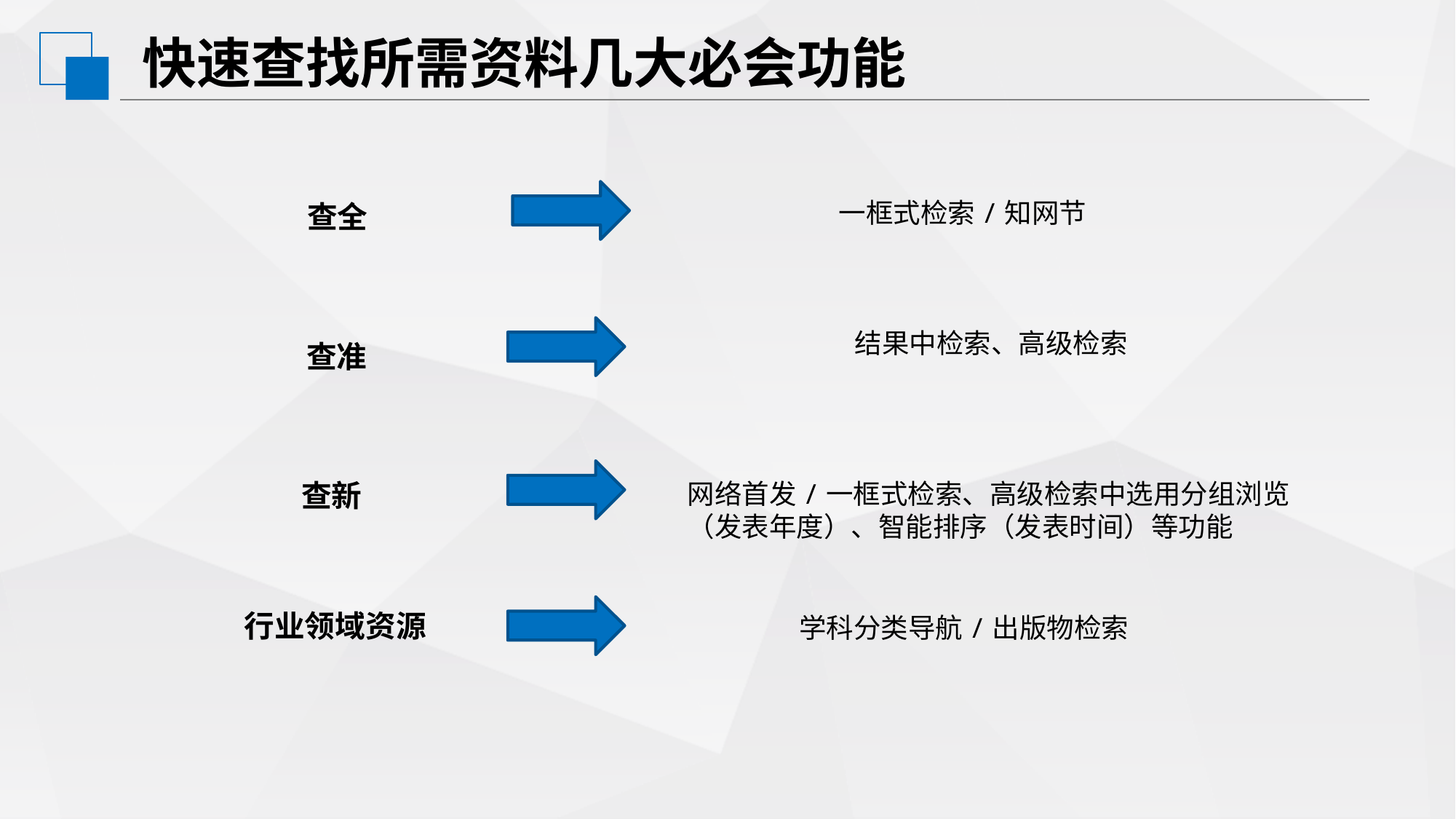

快速查找所需资料几大必会功能

一框式检索/知网节
查全

结果中检索、高级检索
查准

查新
网络首发/一框式检索、高级检索中选用分组浏览（发表年度）、智能排序（发表时间）等功能

行业领域资源
学科分类导航/出版物检索